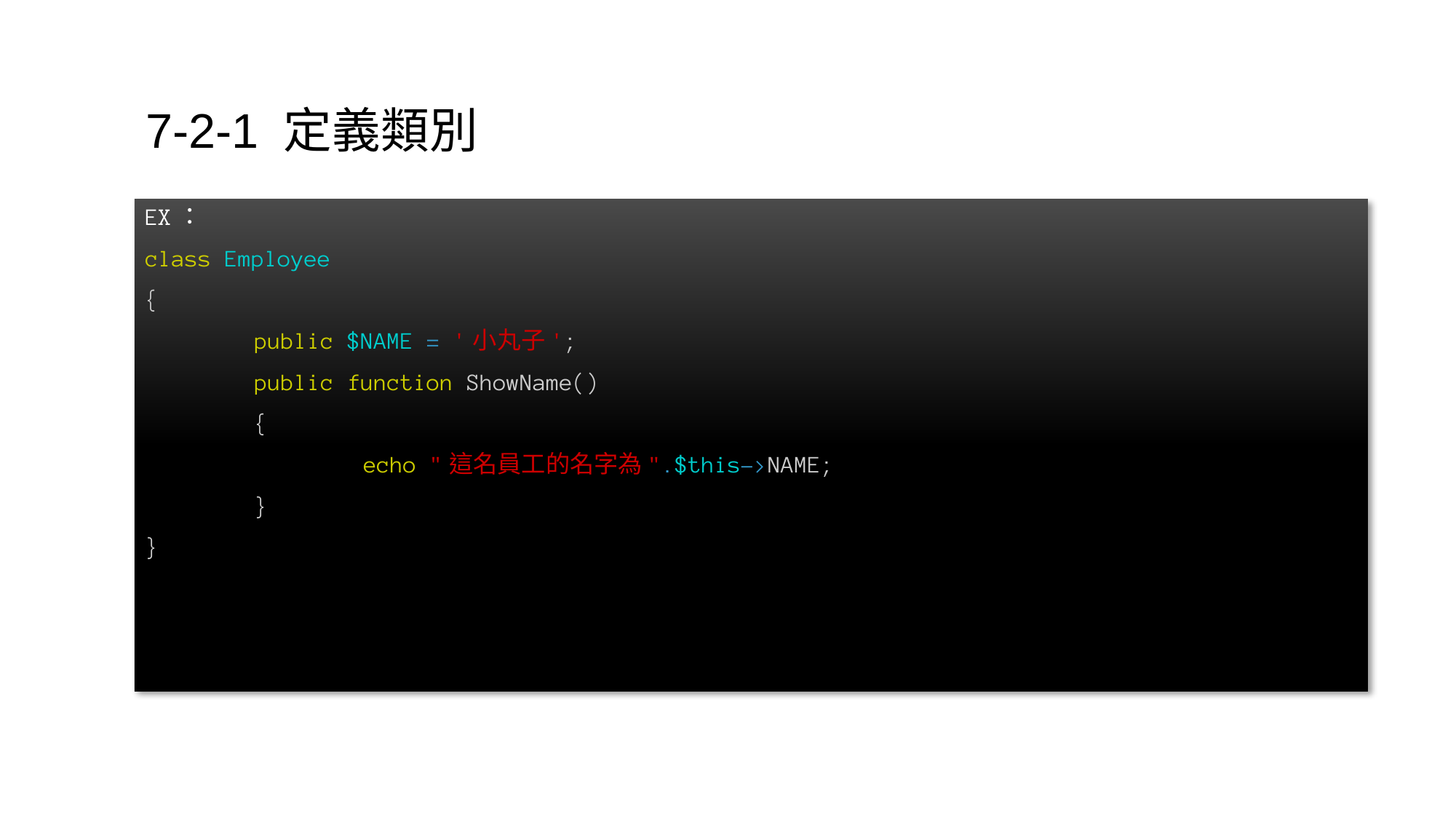

# 7-2-1 定義類別
EX：
class Employee
{
	public $NAME = '小丸子';
	public function ShowName()
	{
		echo "這名員工的名字為".$this->NAME;
	}
}